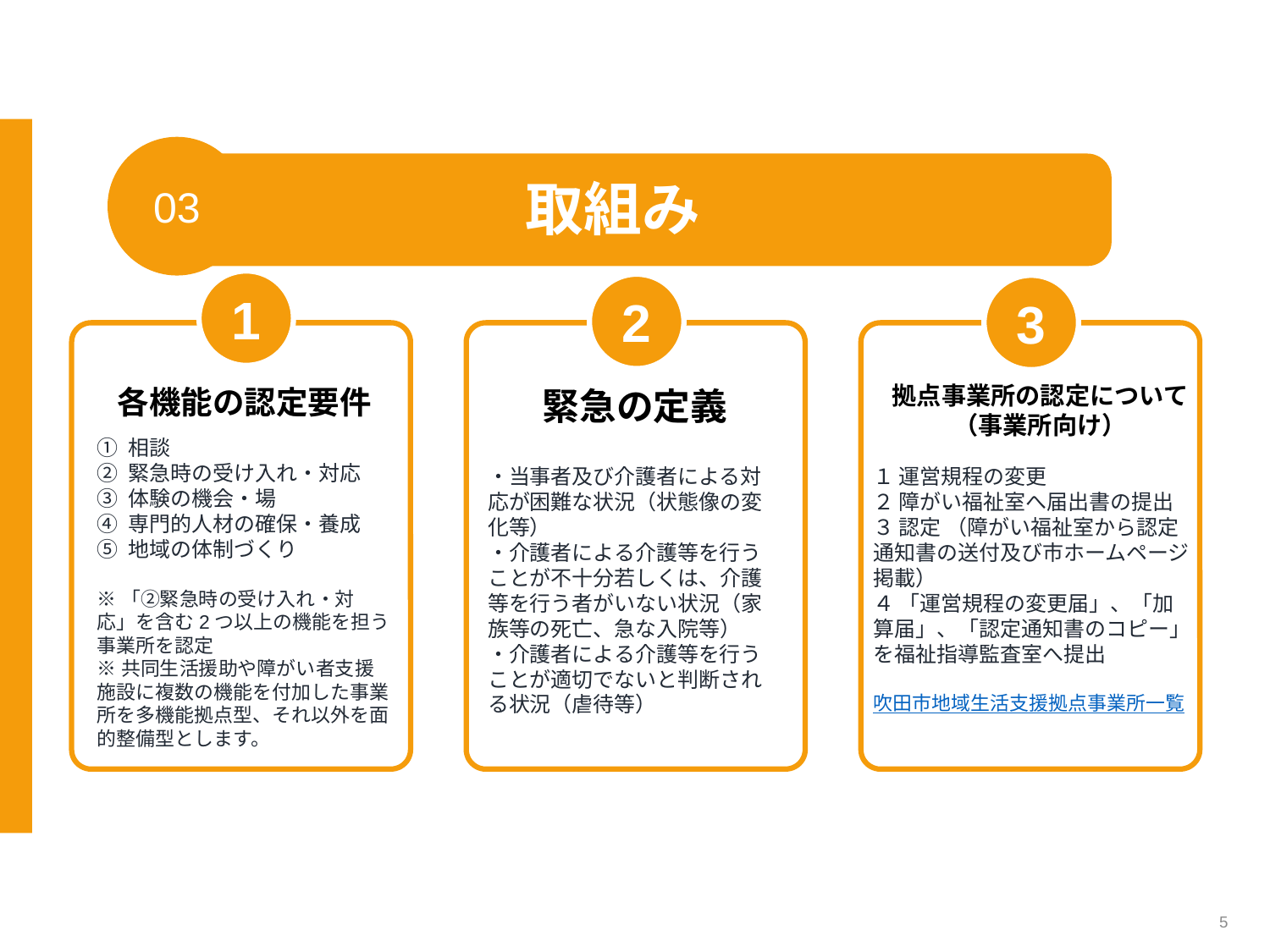

03

取組み
1
2
3

拠点事業所の認定について
（事業所向け）
各機能の認定要件
緊急の定義
① 相談
② 緊急時の受け入れ・対応
③ 体験の機会・場
④ 専門的人材の確保・養成
⑤ 地域の体制づくり

※「②緊急時の受け入れ・対応」を含む2つ以上の機能を担う事業所を認定
※共同生活援助や障がい者支援施設に複数の機能を付加した事業所を多機能拠点型、それ以外を面的整備型とします。
・当事者及び介護者による対応が困難な状況（状態像の変化等）
・介護者による介護等を行うことが不十分若しくは、介護等を行う者がいない状況（家族等の死亡、急な入院等）
・介護者による介護等を行うことが適切でないと判断される状況（虐待等）
１ 運営規程の変更
２ 障がい福祉室へ届出書の提出
３ 認定 （障がい福祉室から認定通知書の送付及び市ホームページ掲載）
４ 「運営規程の変更届」、「加算届」、「認定通知書のコピー」を福祉指導監査室へ提出

吹田市地域生活支援拠点事業所一覧
5